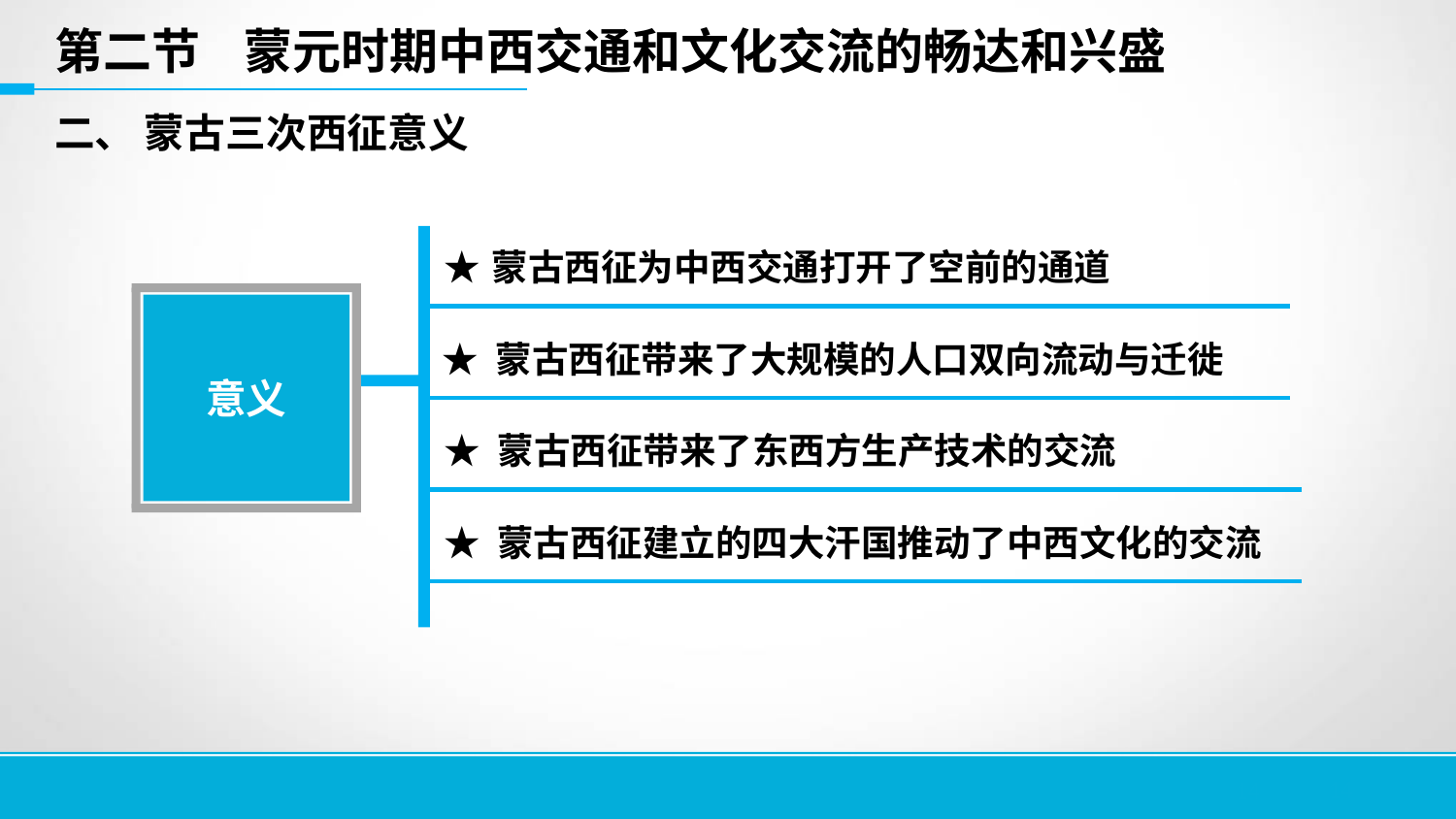

第二节    蒙元时期中西交通和文化交流的畅达和兴盛

二、 蒙古三次西征意义

★ 蒙古西征为中西交通打开了空前的通道

意义
 ★ 蒙古西征带来了大规模的人口双向流动与迁徙

★ 蒙古西征带来了东西方生产技术的交流
★ 蒙古西征建立的四大汗国推动了中西文化的交流
14
14